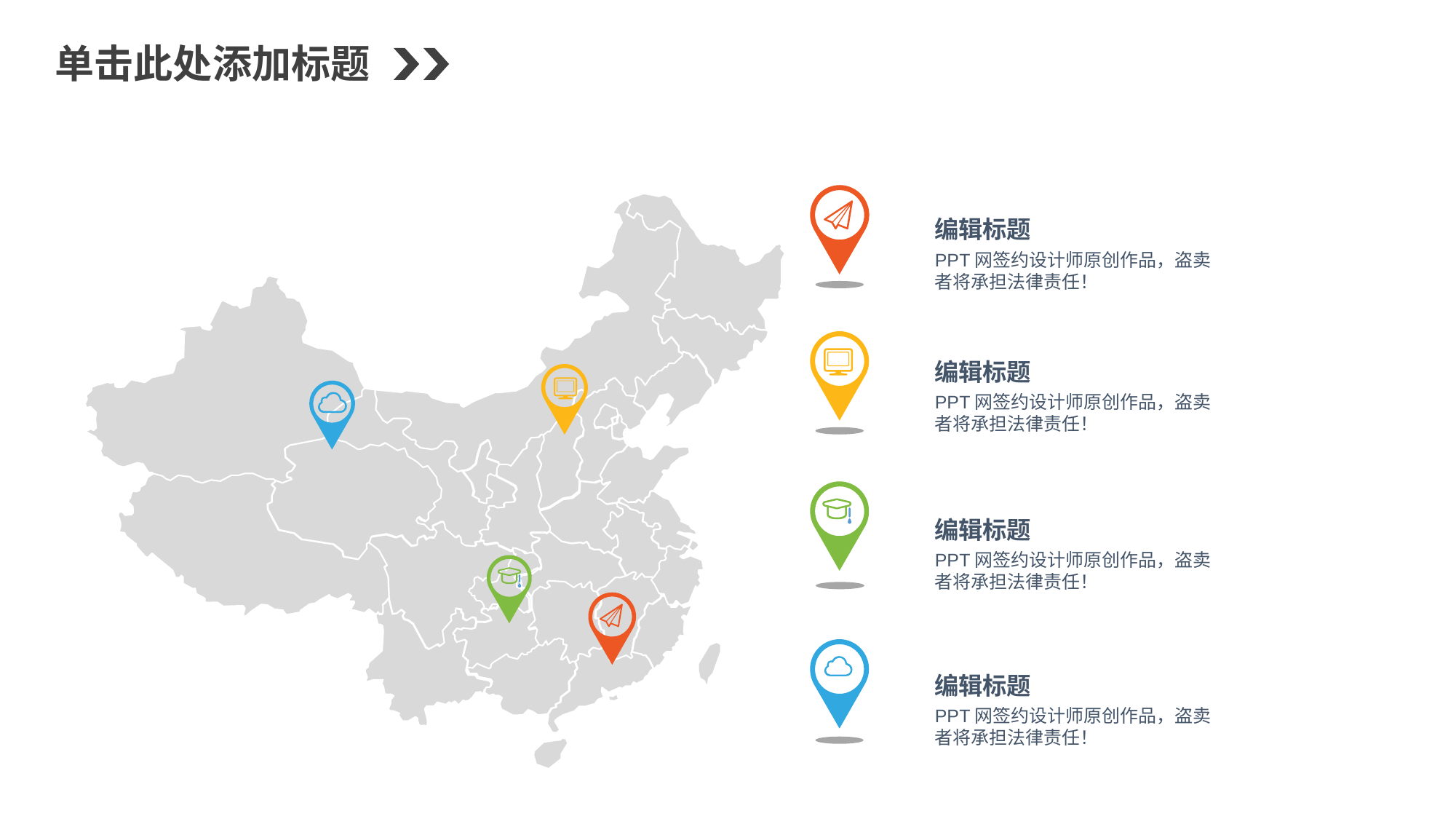

单击此处添加标题

编辑标题
PPT网签约设计师原创作品，盗卖者将承担法律责任！

编辑标题
PPT网签约设计师原创作品，盗卖者将承担法律责任！

编辑标题
PPT网签约设计师原创作品，盗卖者将承担法律责任！

编辑标题
PPT网签约设计师原创作品，盗卖者将承担法律责任！